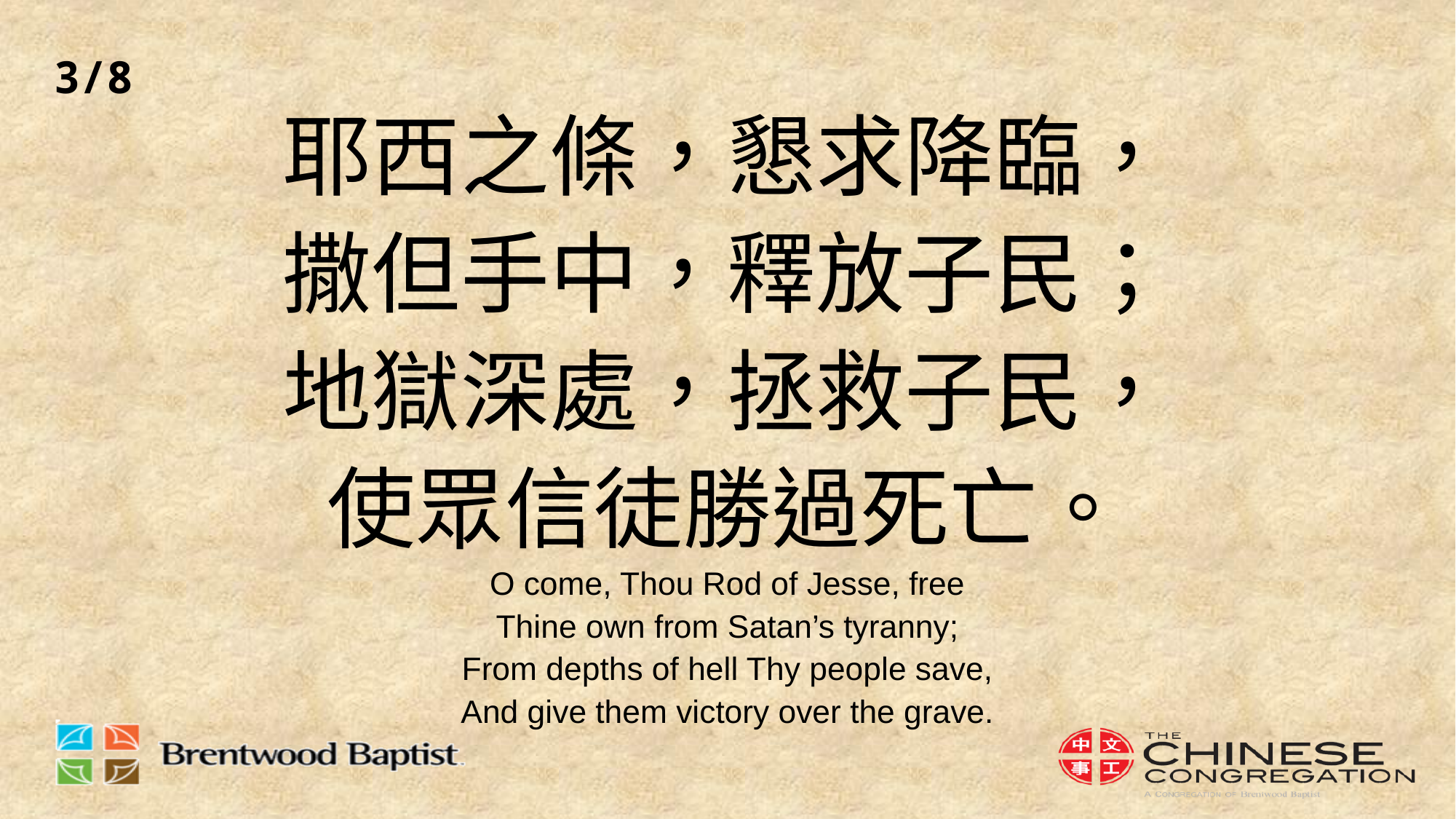

# 耶西之條，懇求降臨， 撒但手中，釋放子民； 地獄深處，拯救子民， 使眾信徒勝過死亡。 O come, Thou Rod of Jesse, free Thine own from Satan’s tyranny; From depths of hell Thy people save, And give them victory over the grave.
3/8